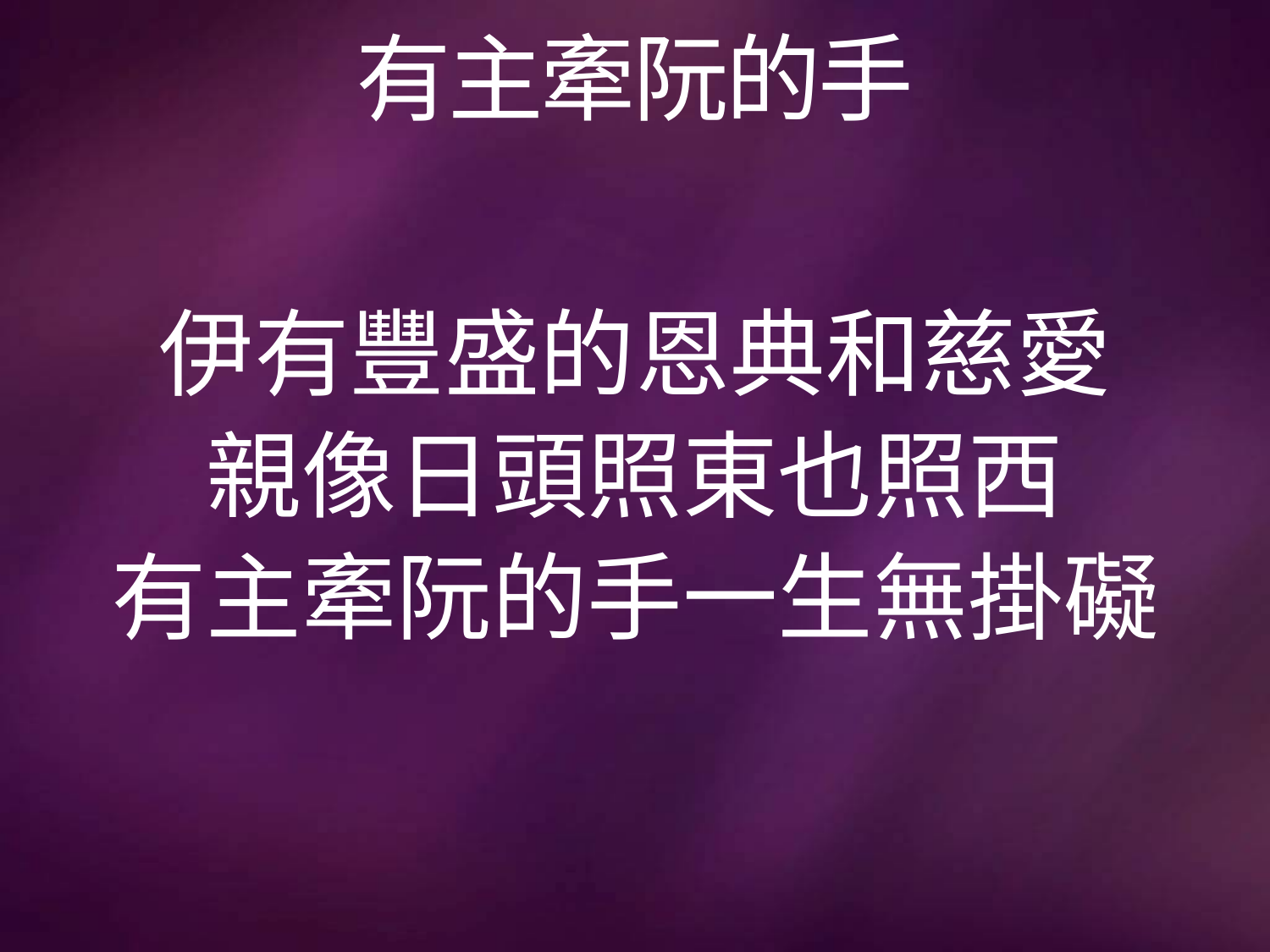

# 有主牽阮的手
伊有豐盛的恩典和慈愛
親像日頭照東也照西
有主牽阮的手一生無掛礙